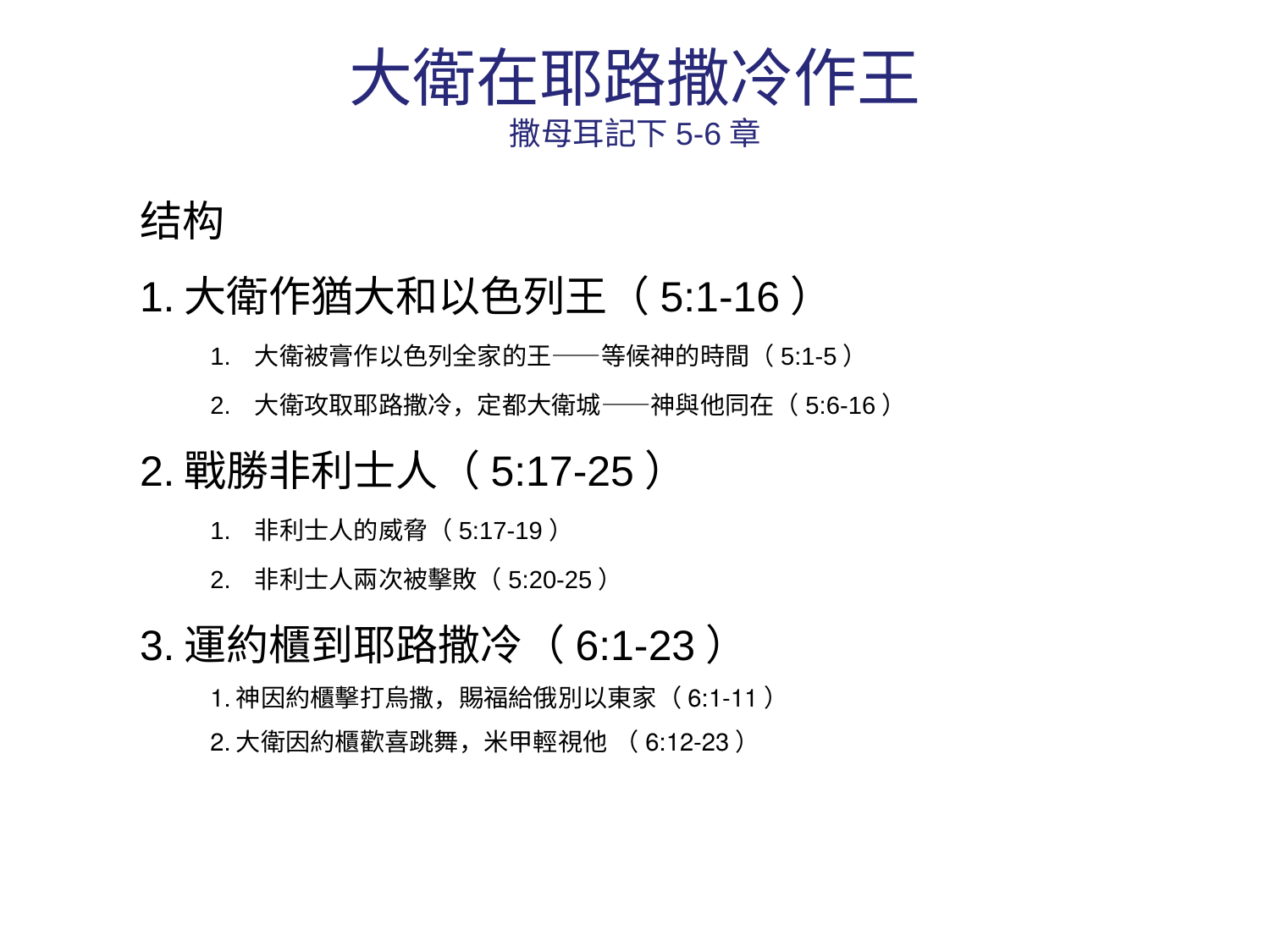

大衛在耶路撒冷作王
撒母耳記下5-6章
结构
大衛作猶大和以色列王（5:1-16）
大衛被膏作以色列全家的王——等候神的時間（5:1-5）
大衛攻取耶路撒冷，定都大衛城——神與他同在（5:6-16）
戰勝非利士人（5:17-25）
非利士人的威脅（5:17-19）
非利士人兩次被擊敗（5:20-25）
運約櫃到耶路撒冷（6:1-23）
神因約櫃擊打烏撒，賜福給俄別以東家（6:1-11）
大衛因約櫃歡喜跳舞，米甲輕視他 （6:12-23）